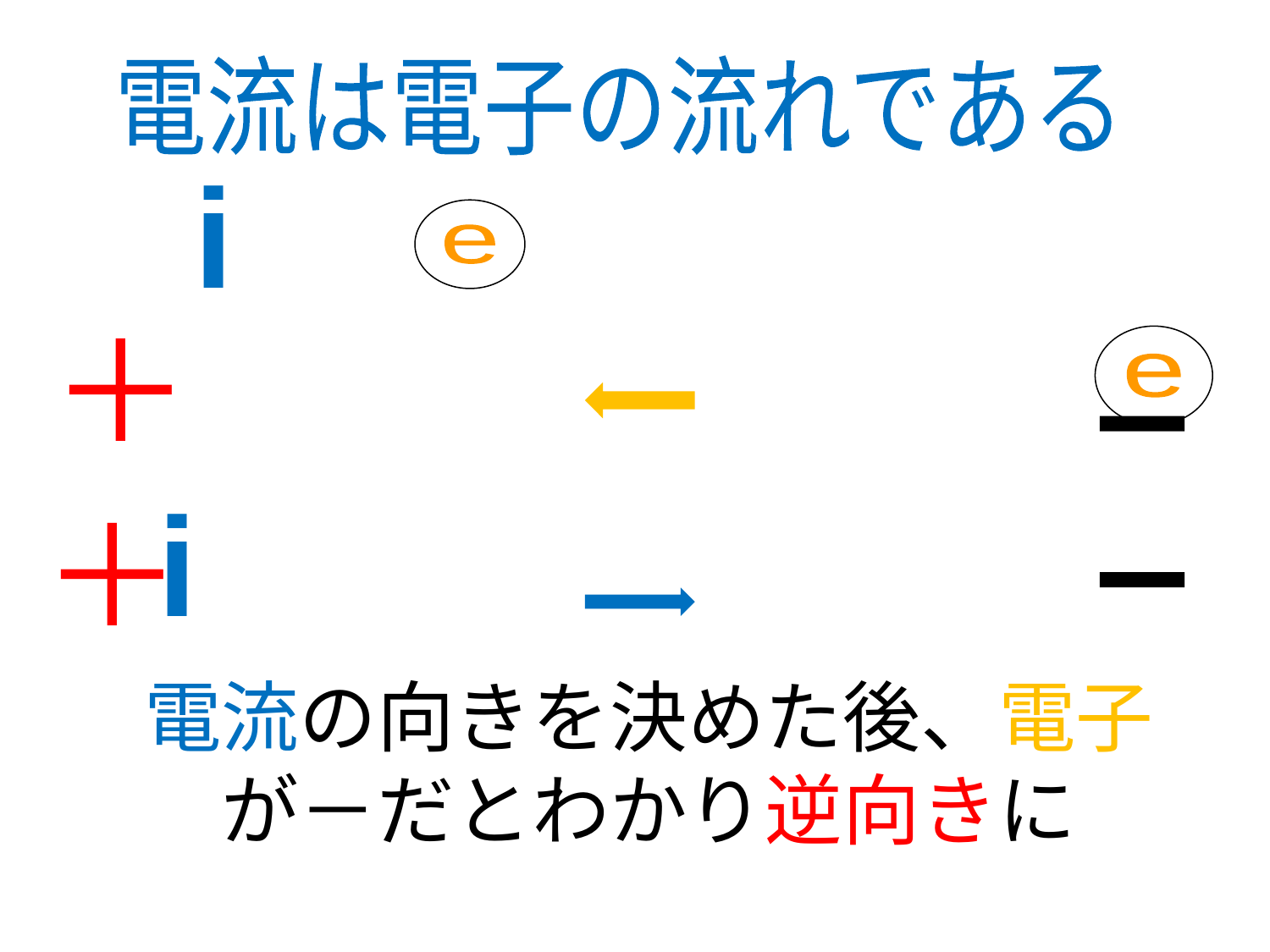

電流は電子の流れである
i

e
＋

e

i
＋

電流の向きを決めた後、電子が－だとわかり逆向きに